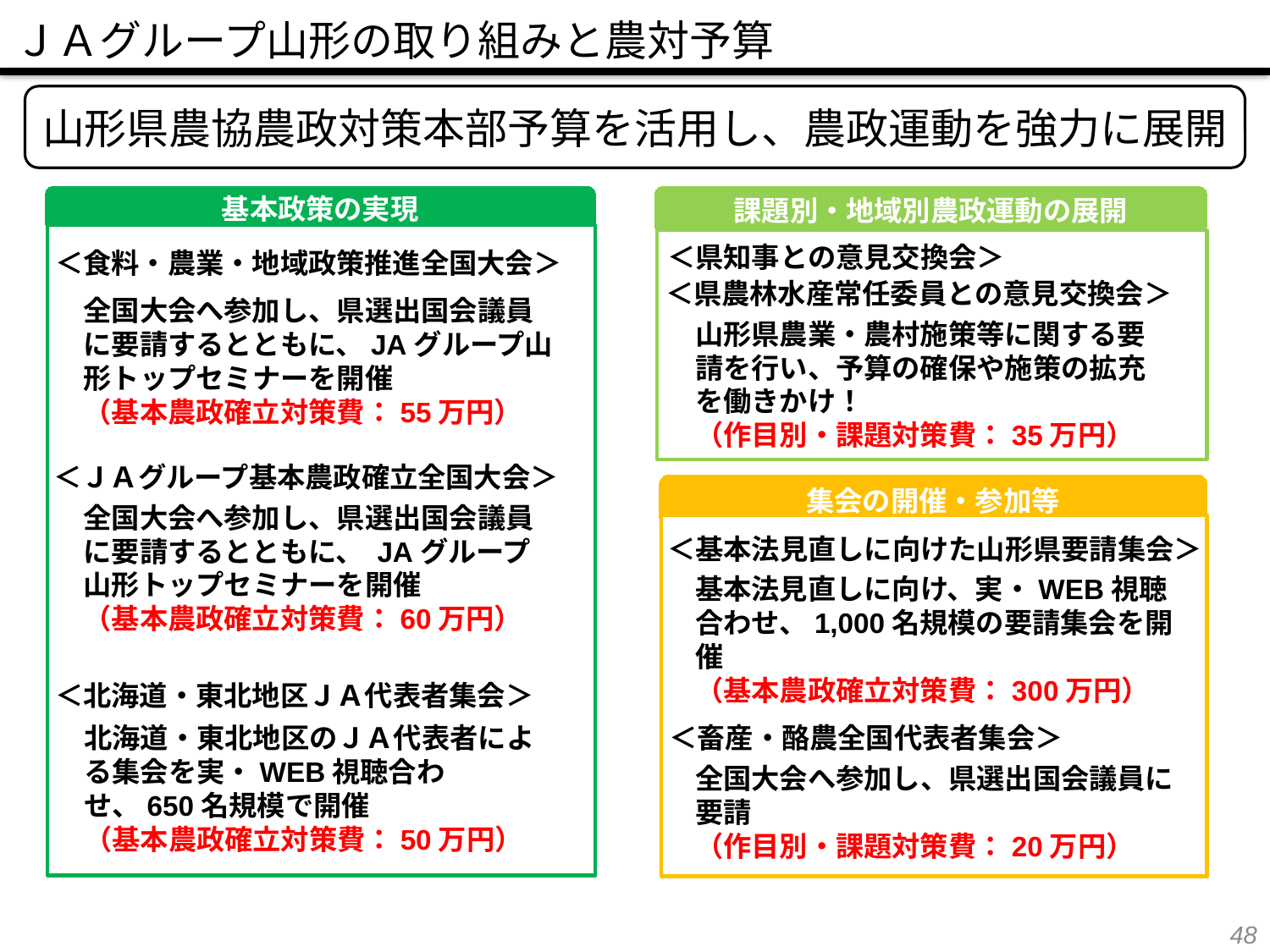

ＪＡグループ山形の取り組みと農対予算
山形県農協農政対策本部予算を活用し、農政運動を強力に展開
基本政策の実現
課題別・地域別農政運動の展開

＜県知事との意見交換会＞
＜食料・農業・地域政策推進全国大会＞
＜県農林水産常任委員との意見交換会＞
全国大会へ参加し、県選出国会議員に要請するとともに、JAグループ山形トップセミナーを開催
（基本農政確立対策費：55万円）
山形県農業・農村施策等に関する要請を行い、予算の確保や施策の拡充を働きかけ！
（作目別・課題対策費：35万円）
＜ＪＡグループ基本農政確立全国大会＞
集会の開催・参加等
全国大会へ参加し、県選出国会議員に要請するとともに、 JAグループ山形トップセミナーを開催
（基本農政確立対策費：60万円）

＜基本法見直しに向けた山形県要請集会＞
基本法見直しに向け、実・WEB視聴合わせ、1,000名規模の要請集会を開催
（基本農政確立対策費：300万円）
＜北海道・東北地区ＪＡ代表者集会＞
北海道・東北地区のＪＡ代表者による集会を実・WEB視聴合わせ、650名規模で開催
（基本農政確立対策費：50万円）
＜畜産・酪農全国代表者集会＞
全国大会へ参加し、県選出国会議員に要請
（作目別・課題対策費：20万円）
48